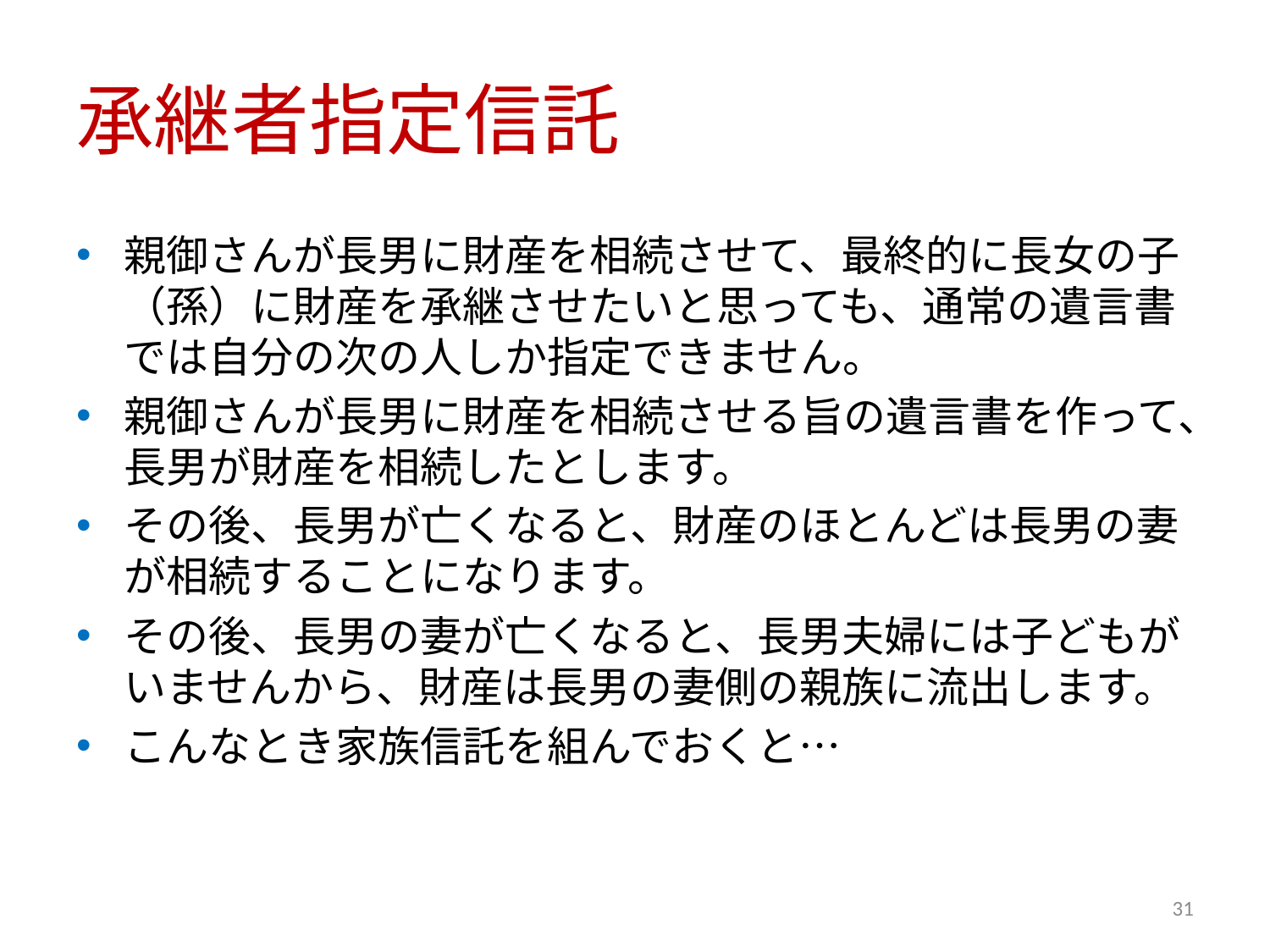

# 承継者指定信託
親御さんが長男に財産を相続させて、最終的に長女の子（孫）に財産を承継させたいと思っても、通常の遺言書では自分の次の人しか指定できません。
親御さんが長男に財産を相続させる旨の遺言書を作って、長男が財産を相続したとします。
その後、長男が亡くなると、財産のほとんどは長男の妻が相続することになります。
その後、長男の妻が亡くなると、長男夫婦には子どもがいませんから、財産は長男の妻側の親族に流出します。
こんなとき家族信託を組んでおくと…
31